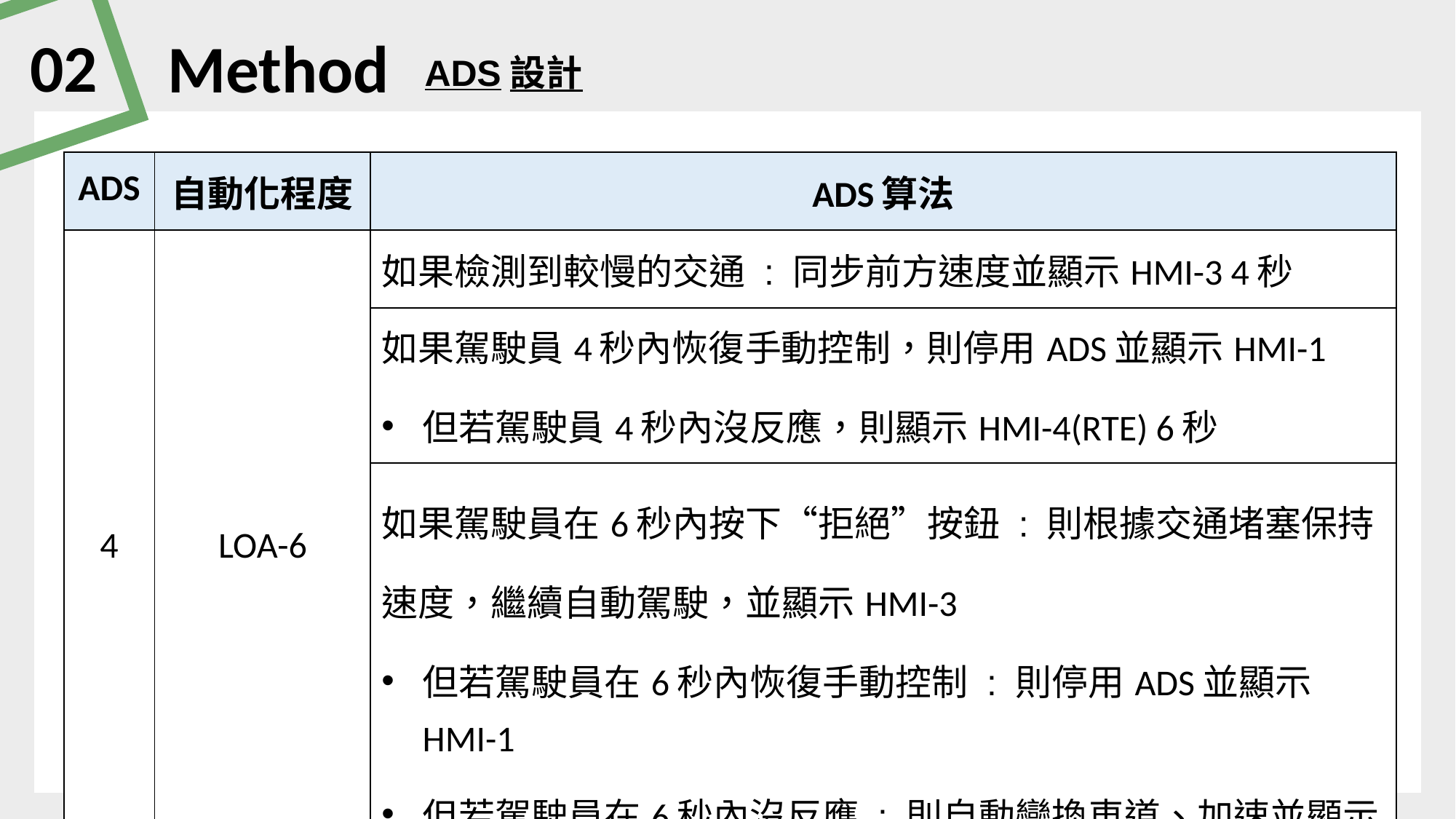

02
Method
ADS設計

| ADS | 自動化程度 | ADS算法 |
| --- | --- | --- |
| 4 | LOA-6 | 如果檢測到較慢的交通 : 同步前方速度並顯示HMI-3 4秒 |
|  |  | 如果駕駛員4秒內恢復手動控制，則停用ADS並顯示HMI-1 但若駕駛員4秒內沒反應，則顯示HMI-4(RTE) 6秒 |
|  |  | 如果駕駛員在6秒內按下“拒絕”按鈕 : 則根據交通堵塞保持速度，繼續自動駕駛，並顯示HMI-3 但若駕駛員在6秒內恢復手動控制 : 則停用ADS並顯示HMI-1 但若駕駛員在6秒內沒反應 : 則自動變換車道、加速並顯示HMI-2 |